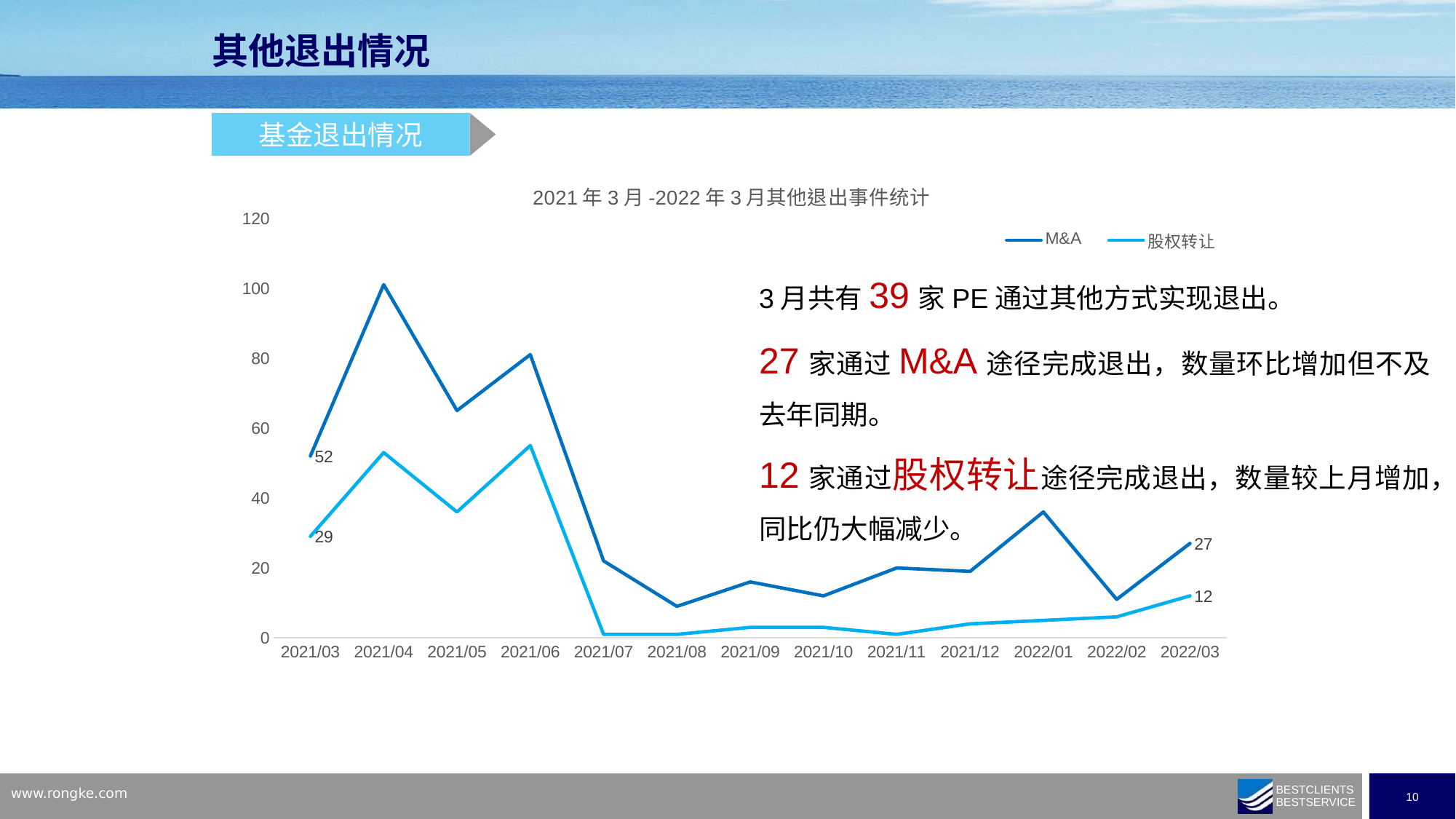

其他退出情况
基金退出情况

### Chart: 2021年3月-2022年3月其他退出事件统计

| Category | M&A | 股权转让 |
|---|---|---|
| 44256 | 52.0 | 29.0 |
| 44287 | 101.0 | 53.0 |
| 44317 | 65.0 | 36.0 |
| 44348 | 81.0 | 55.0 |
| 44378 | 22.0 | 1.0 |
| 44409 | 9.0 | 1.0 |
| 44469 | 16.0 | 3.0 |
| 44500 | 12.0 | 3.0 |
| 44530 | 20.0 | 1.0 |
| 44561 | 19.0 | 4.0 |
| 44592 | 36.0 | 5.0 |
| 44593 | 11.0 | 6.0 |
| 44621 | 27.0 | 12.0 |
3月共有39家PE通过其他方式实现退出。
27家通过M&A途径完成退出，数量环比增加但不及去年同期。
12家通过股权转让途径完成退出，数量较上月增加，同比仍大幅减少。